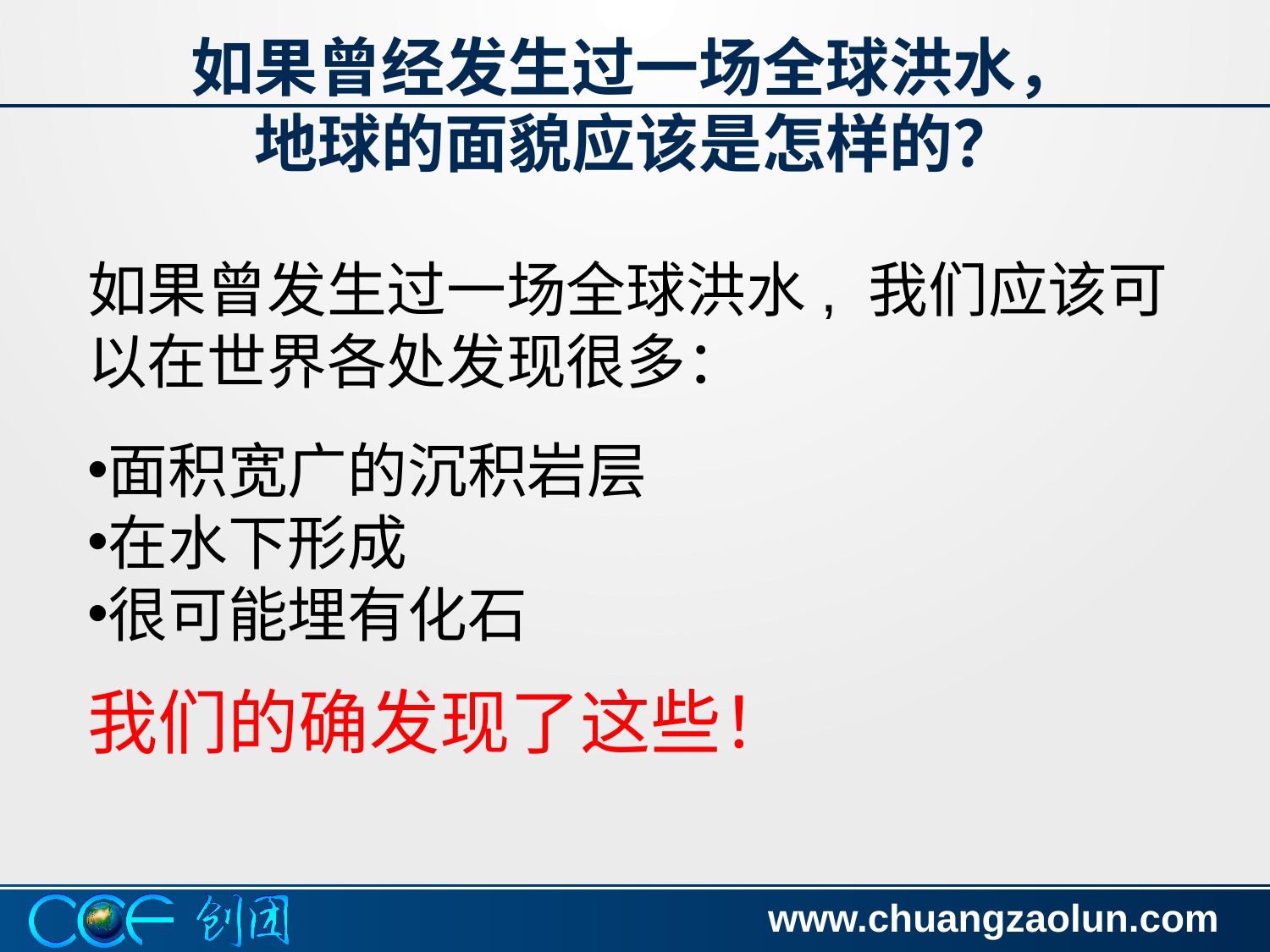

如果曾经发生过一场全球洪水，
地球的面貌应该是怎样的？
如果曾发生过一场全球洪水, 我们应该可以在世界各处发现很多：

面积宽广的沉积岩层
在水下形成
很可能埋有化石

我们的确发现了这些！